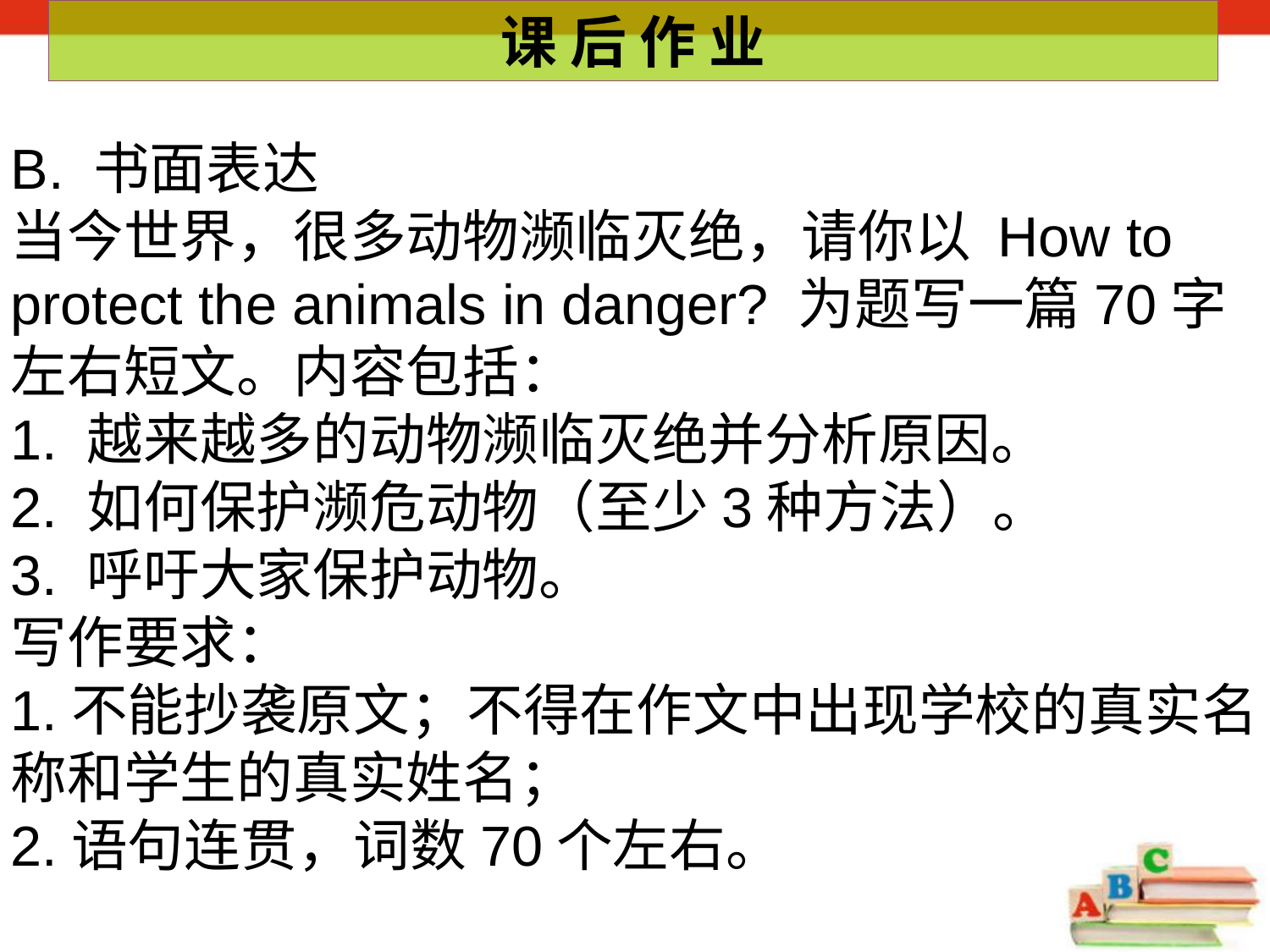

课 后 作 业
B. 书面表达
当今世界，很多动物濒临灭绝，请你以 How to protect the animals in danger? 为题写一篇70字左右短文。内容包括：
1. 越来越多的动物濒临灭绝并分析原因。
2. 如何保护濒危动物（至少3种方法）。
3. 呼吁大家保护动物。
写作要求：
1.不能抄袭原文；不得在作文中出现学校的真实名称和学生的真实姓名；
2.语句连贯，词数70个左右。